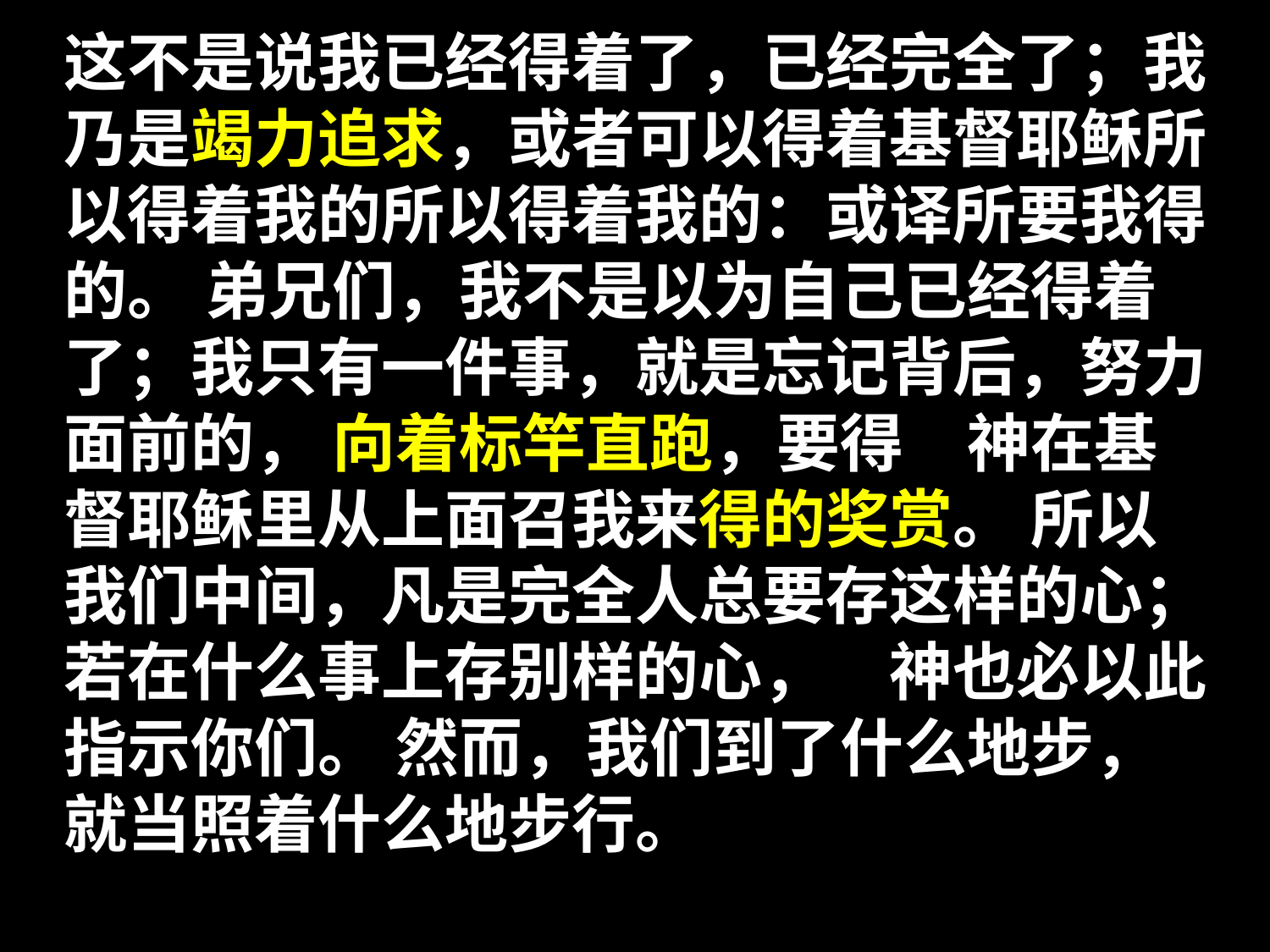

这不是说我已经得着了，已经完全了；我乃是竭力追求，或者可以得着基督耶稣所以得着我的所以得着我的：或译所要我得的。 弟兄们，我不是以为自己已经得着了；我只有一件事，就是忘记背后，努力面前的， 向着标竿直跑，要得　神在基督耶稣里从上面召我来得的奖赏。 所以我们中间，凡是完全人总要存这样的心；若在什么事上存别样的心，　神也必以此指示你们。 然而，我们到了什么地步，就当照着什么地步行。